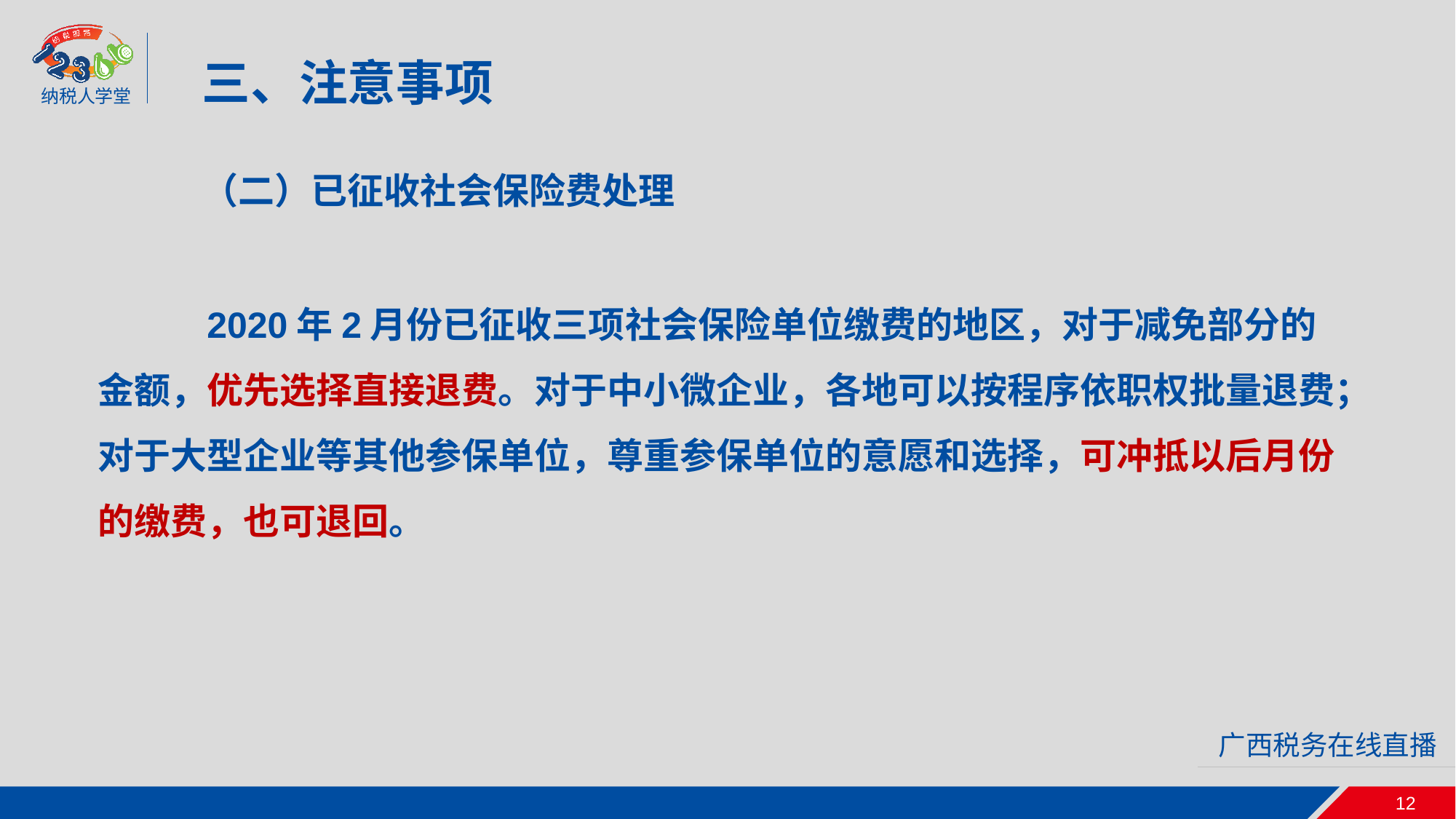

三、注意事项
（二）已征收社会保险费处理
	2020年2月份已征收三项社会保险单位缴费的地区，对于减免部分的金额，优先选择直接退费。对于中小微企业，各地可以按程序依职权批量退费；对于大型企业等其他参保单位，尊重参保单位的意愿和选择，可冲抵以后月份的缴费，也可退回。